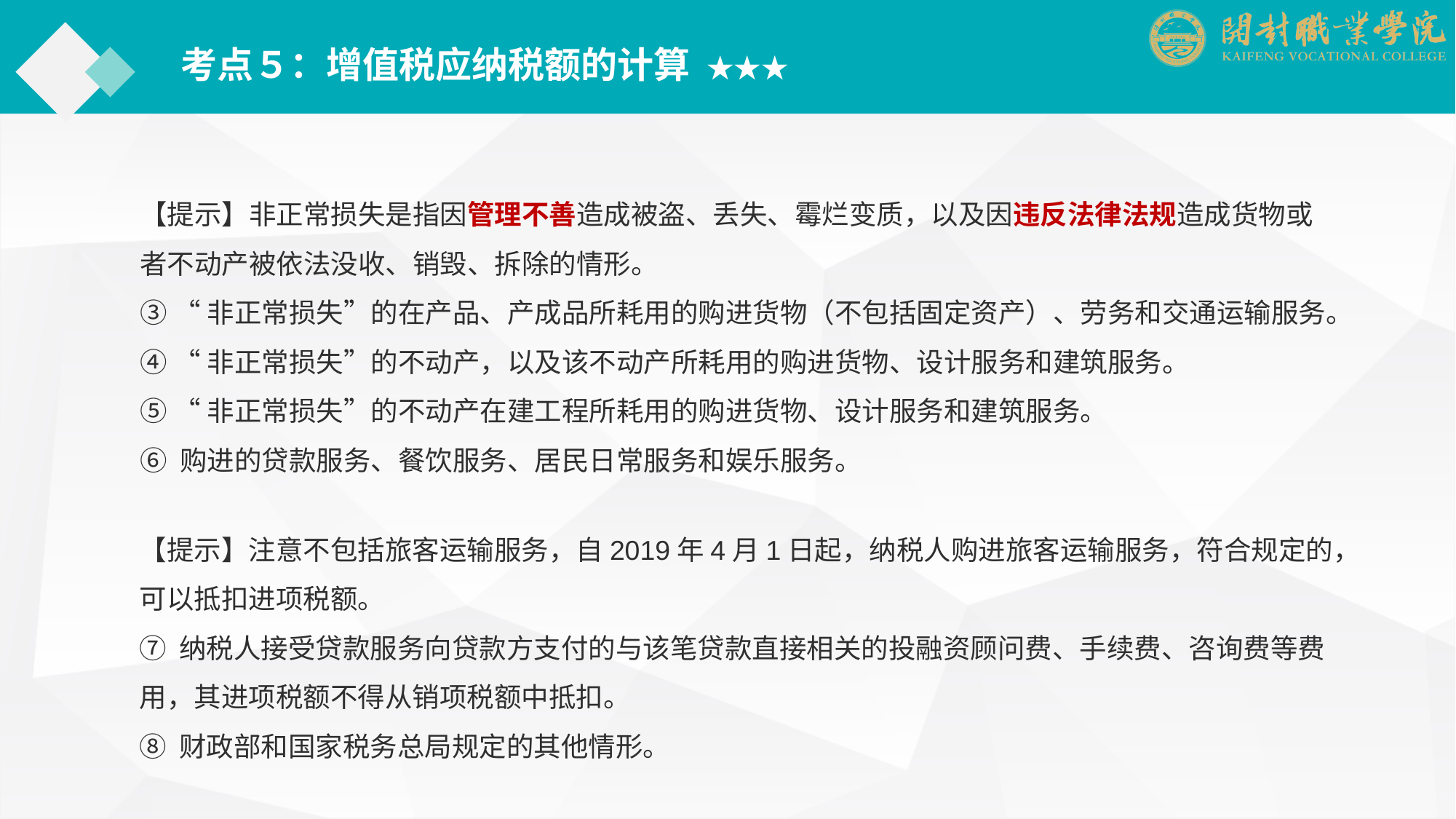

考点５：增值税应纳税额的计算  ★★★
【提示】非正常损失是指因管理不善造成被盗、丢失、霉烂变质，以及因违反法律法规造成货物或者不动产被依法没收、销毁、拆除的情形。
③ “非正常损失”的在产品、产成品所耗用的购进货物（不包括固定资产）、劳务和交通运输服务。
④ “非正常损失”的不动产，以及该不动产所耗用的购进货物、设计服务和建筑服务。
⑤ “非正常损失”的不动产在建工程所耗用的购进货物、设计服务和建筑服务。
⑥ 购进的贷款服务、餐饮服务、居民日常服务和娱乐服务。
【提示】注意不包括旅客运输服务，自2019年4月1日起，纳税人购进旅客运输服务，符合规定的，可以抵扣进项税额。
⑦ 纳税人接受贷款服务向贷款方支付的与该笔贷款直接相关的投融资顾问费、手续费、咨询费等费用，其进项税额不得从销项税额中抵扣。
⑧ 财政部和国家税务总局规定的其他情形。